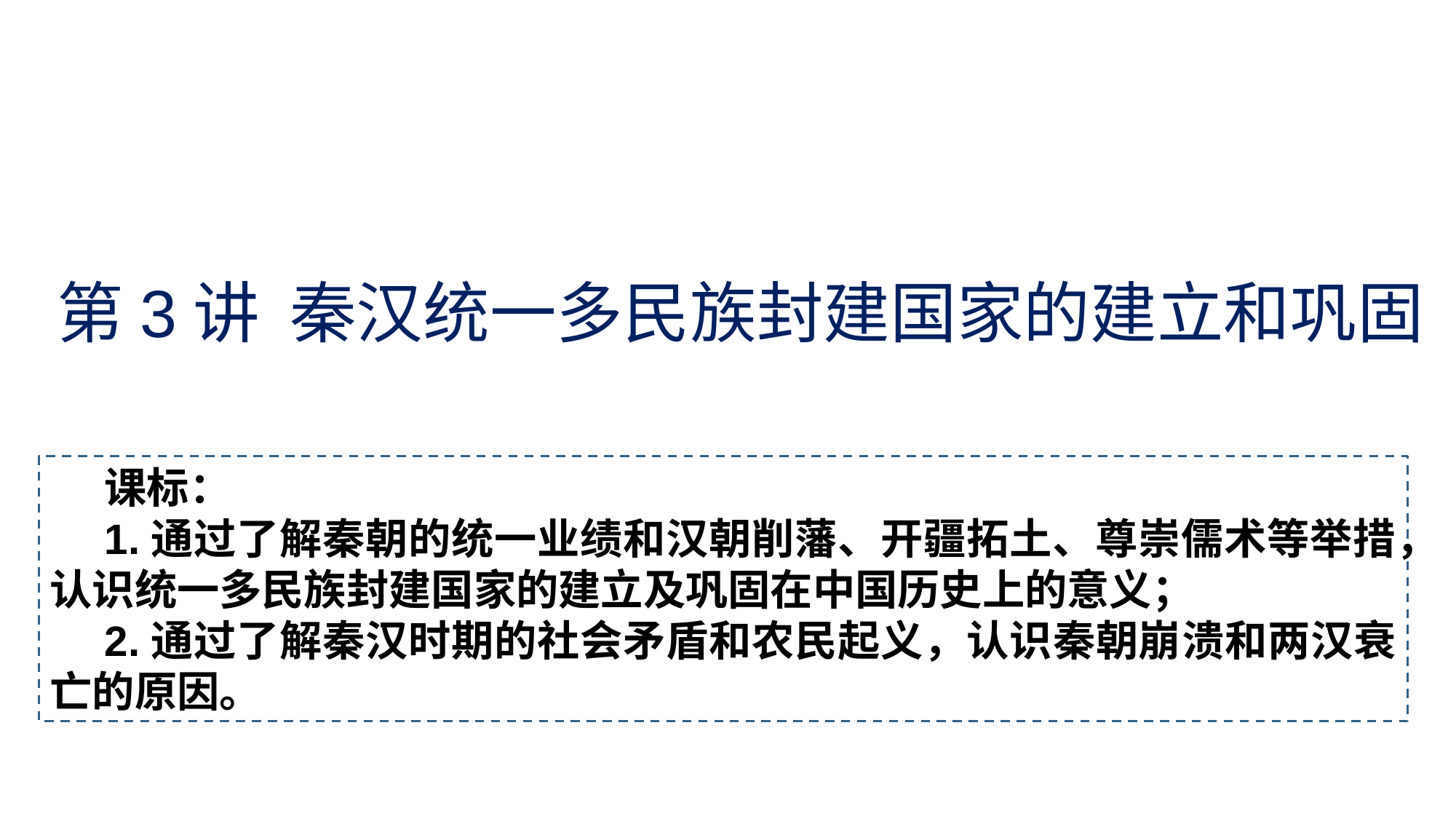

第3讲  秦汉统一多民族封建国家的建立和巩固
课标：
1.通过了解秦朝的统一业绩和汉朝削藩、开疆拓土、尊崇儒术等举措，认识统一多民族封建国家的建立及巩固在中国历史上的意义；
2.通过了解秦汉时期的社会矛盾和农民起义，认识秦朝崩溃和两汉衰亡的原因。